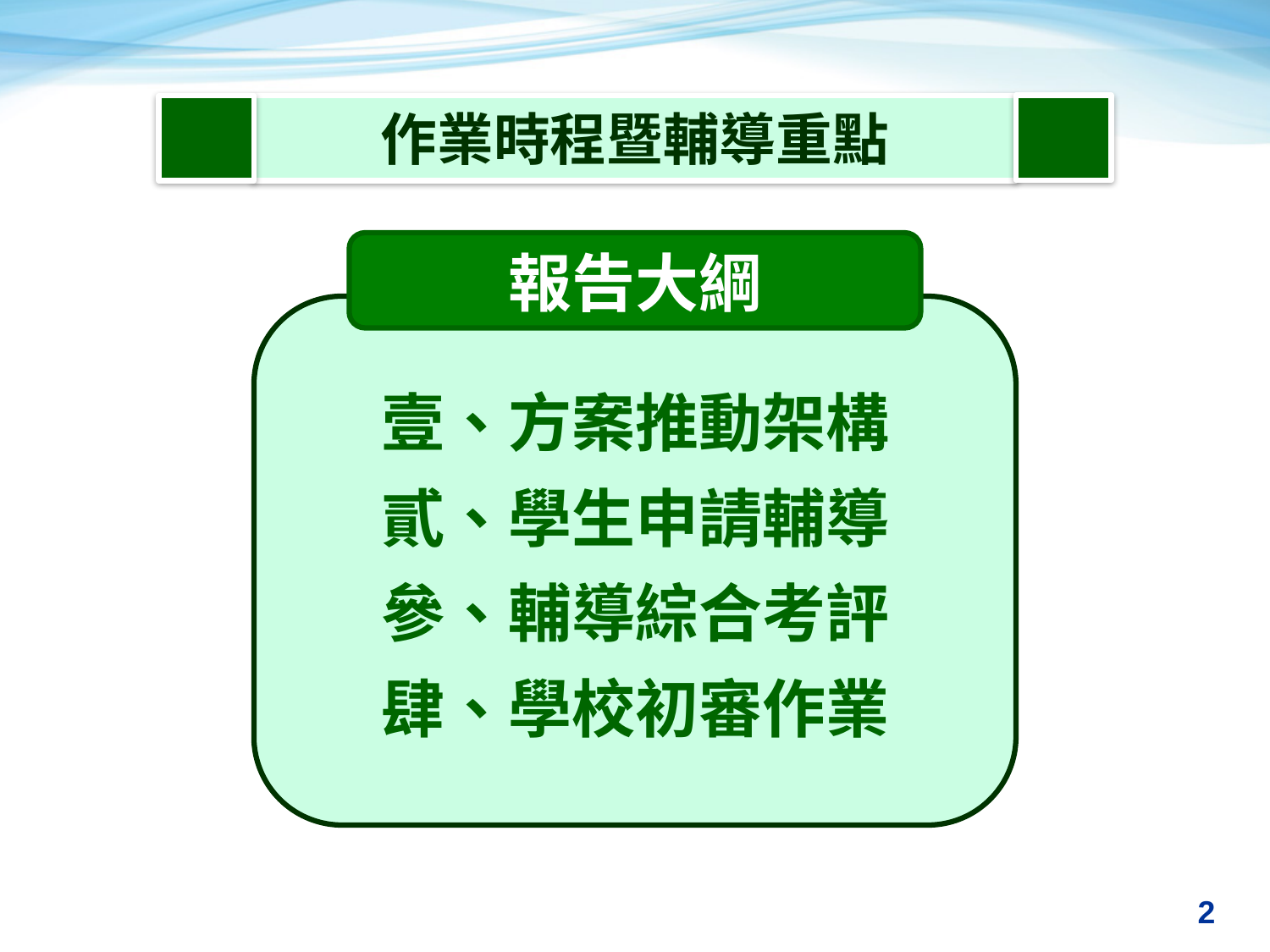

作業時程暨輔導重點
報告大綱

壹、方案推動架構
貳、學生申請輔導
參、輔導綜合考評
肆、學校初審作業
2
2